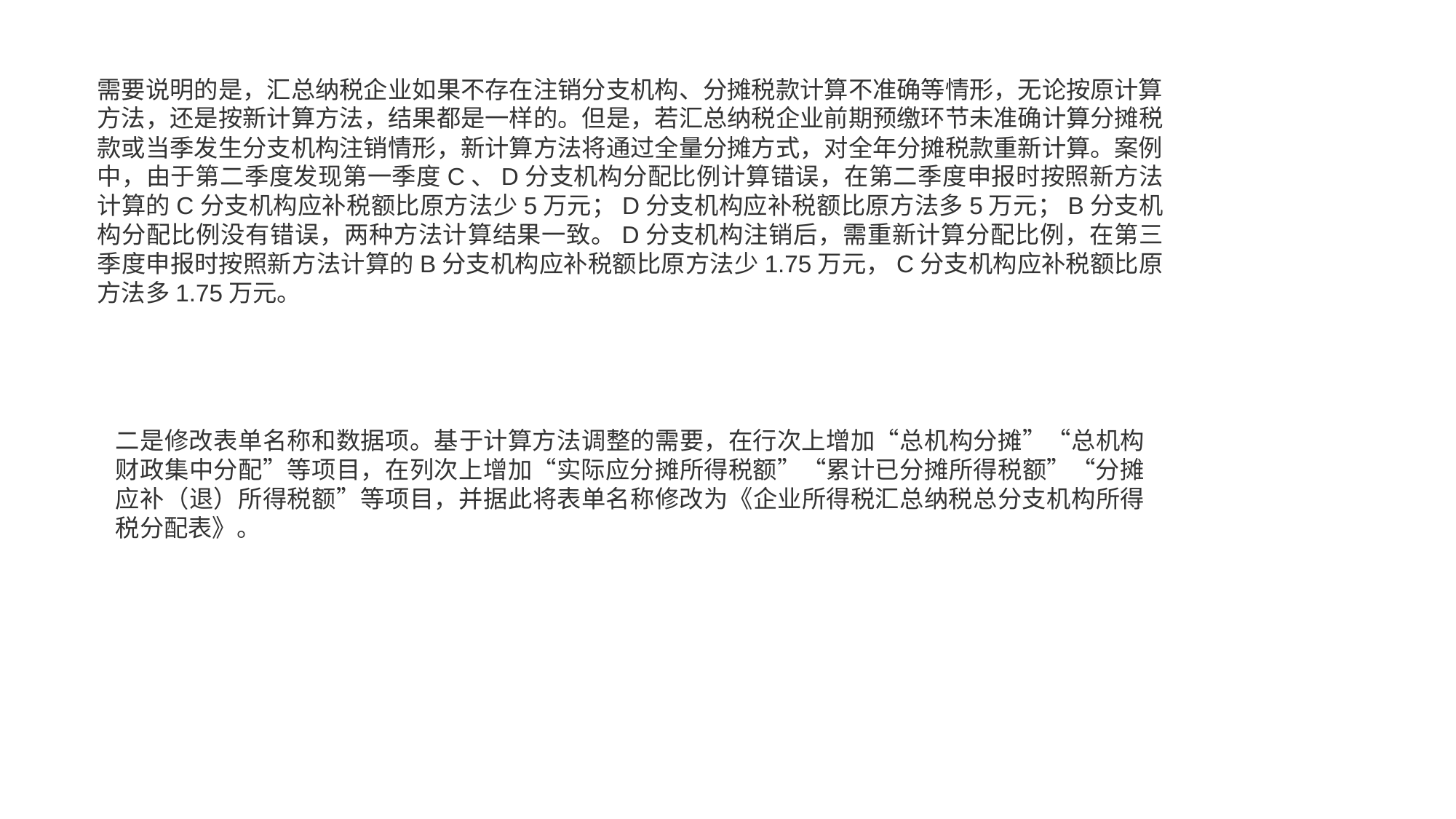

需要说明的是，汇总纳税企业如果不存在注销分支机构、分摊税款计算不准确等情形，无论按原计算方法，还是按新计算方法，结果都是一样的。但是，若汇总纳税企业前期预缴环节未准确计算分摊税款或当季发生分支机构注销情形，新计算方法将通过全量分摊方式，对全年分摊税款重新计算。案例中，由于第二季度发现第一季度C、D分支机构分配比例计算错误，在第二季度申报时按照新方法计算的C分支机构应补税额比原方法少5万元；D分支机构应补税额比原方法多5万元；B分支机构分配比例没有错误，两种方法计算结果一致。D分支机构注销后，需重新计算分配比例，在第三季度申报时按照新方法计算的B分支机构应补税额比原方法少1.75万元，C分支机构应补税额比原方法多1.75万元。
二是修改表单名称和数据项。基于计算方法调整的需要，在行次上增加“总机构分摊”“总机构财政集中分配”等项目，在列次上增加“实际应分摊所得税额”“累计已分摊所得税额”“分摊应补（退）所得税额”等项目，并据此将表单名称修改为《企业所得税汇总纳税总分支机构所得税分配表》。